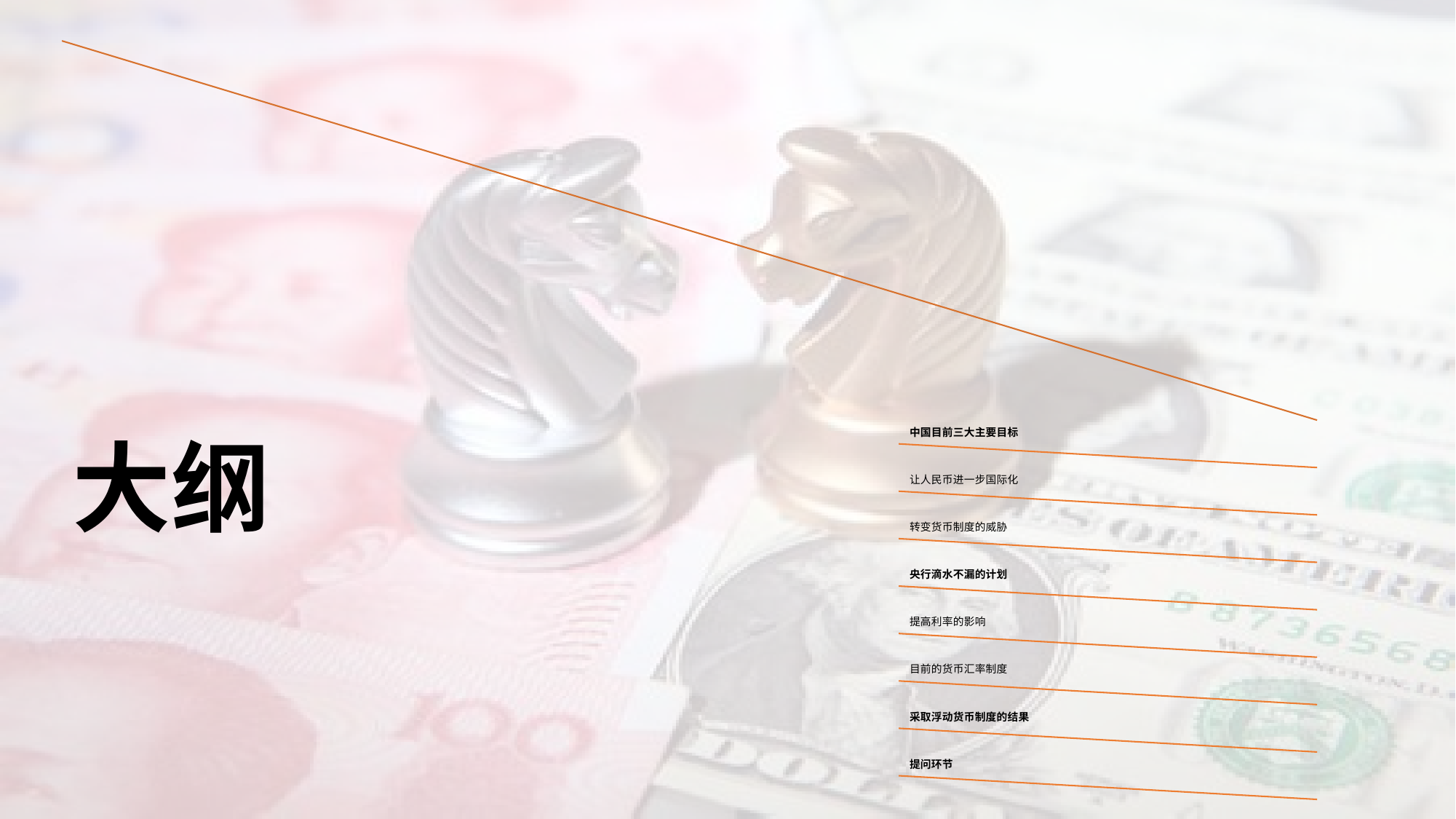

大纲
中国目前三大主要目标
央行滴水不漏的计划
让人民币进一步国际化
转变货币制度的威胁
提高利率的影响
目前的货币汇率制度
采取浮动货币制度的结果
提问环节